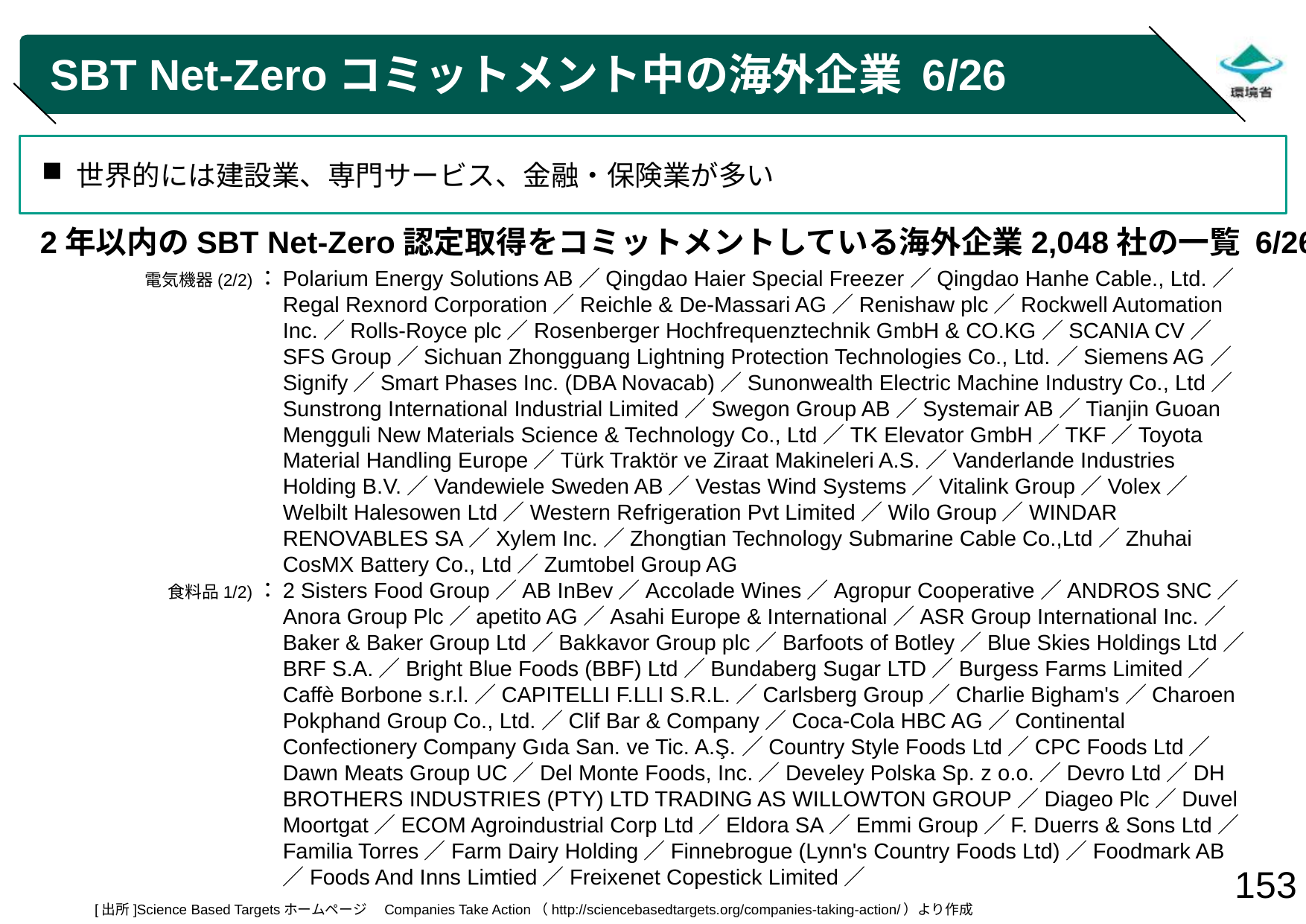

# SBT Net-Zeroコミットメント中の海外企業 6/26
世界的には建設業、専門サービス、金融・保険業が多い
2年以内のSBT Net-Zero認定取得をコミットメントしている海外企業2,048社の一覧 6/26
電気機器(2/2)：

食料品1/2)：

Polarium Energy Solutions AB／Qingdao Haier Special Freezer／Qingdao Hanhe Cable., Ltd.／Regal Rexnord Corporation／Reichle & De-Massari AG／Renishaw plc／Rockwell Automation Inc.／Rolls-Royce plc／Rosenberger Hochfrequenztechnik GmbH & CO.KG／SCANIA CV／SFS Group／Sichuan Zhongguang Lightning Protection Technologies Co., Ltd.／Siemens AG／Signify／Smart Phases Inc. (DBA Novacab)／Sunonwealth Electric Machine Industry Co., Ltd／Sunstrong International Industrial Limited／Swegon Group AB／Systemair AB／Tianjin Guoan Mengguli New Materials Science & Technology Co., Ltd／TK Elevator GmbH／TKF／Toyota Material Handling Europe／Türk Traktör ve Ziraat Makineleri A.S.／Vanderlande Industries Holding B.V.／Vandewiele Sweden AB／Vestas Wind Systems／Vitalink Group／Volex／Welbilt Halesowen Ltd／Western Refrigeration Pvt Limited／Wilo Group／WINDAR RENOVABLES SA／Xylem Inc.／Zhongtian Technology Submarine Cable Co.,Ltd／Zhuhai CosMX Battery Co., Ltd／Zumtobel Group AG
2 Sisters Food Group／AB InBev／Accolade Wines／Agropur Cooperative／ANDROS SNC／Anora Group Plc／apetito AG／Asahi Europe & International／ASR Group International Inc.／Baker & Baker Group Ltd／Bakkavor Group plc／Barfoots of Botley／Blue Skies Holdings Ltd／BRF S.A.／Bright Blue Foods (BBF) Ltd／Bundaberg Sugar LTD／Burgess Farms Limited／Caffè Borbone s.r.l.／CAPITELLI F.LLI S.R.L.／Carlsberg Group／Charlie Bigham's／Charoen Pokphand Group Co., Ltd.／Clif Bar & Company／Coca-Cola HBC AG／Continental Confectionery Company Gıda San. ve Tic. A.Ş.／Country Style Foods Ltd／CPC Foods Ltd／Dawn Meats Group UC／Del Monte Foods, Inc.／Develey Polska Sp. z o.o.／Devro Ltd／DH BROTHERS INDUSTRIES (PTY) LTD TRADING AS WILLOWTON GROUP／Diageo Plc／Duvel Moortgat／ECOM Agroindustrial Corp Ltd／Eldora SA／Emmi Group／F. Duerrs & Sons Ltd／Familia Torres／Farm Dairy Holding／Finnebrogue (Lynn's Country Foods Ltd)／Foodmark AB／Foods And Inns Limtied／Freixenet Copestick Limited／

[出所]Science Based Targetsホームページ　Companies Take Action（http://sciencebasedtargets.org/companies-taking-action/）より作成